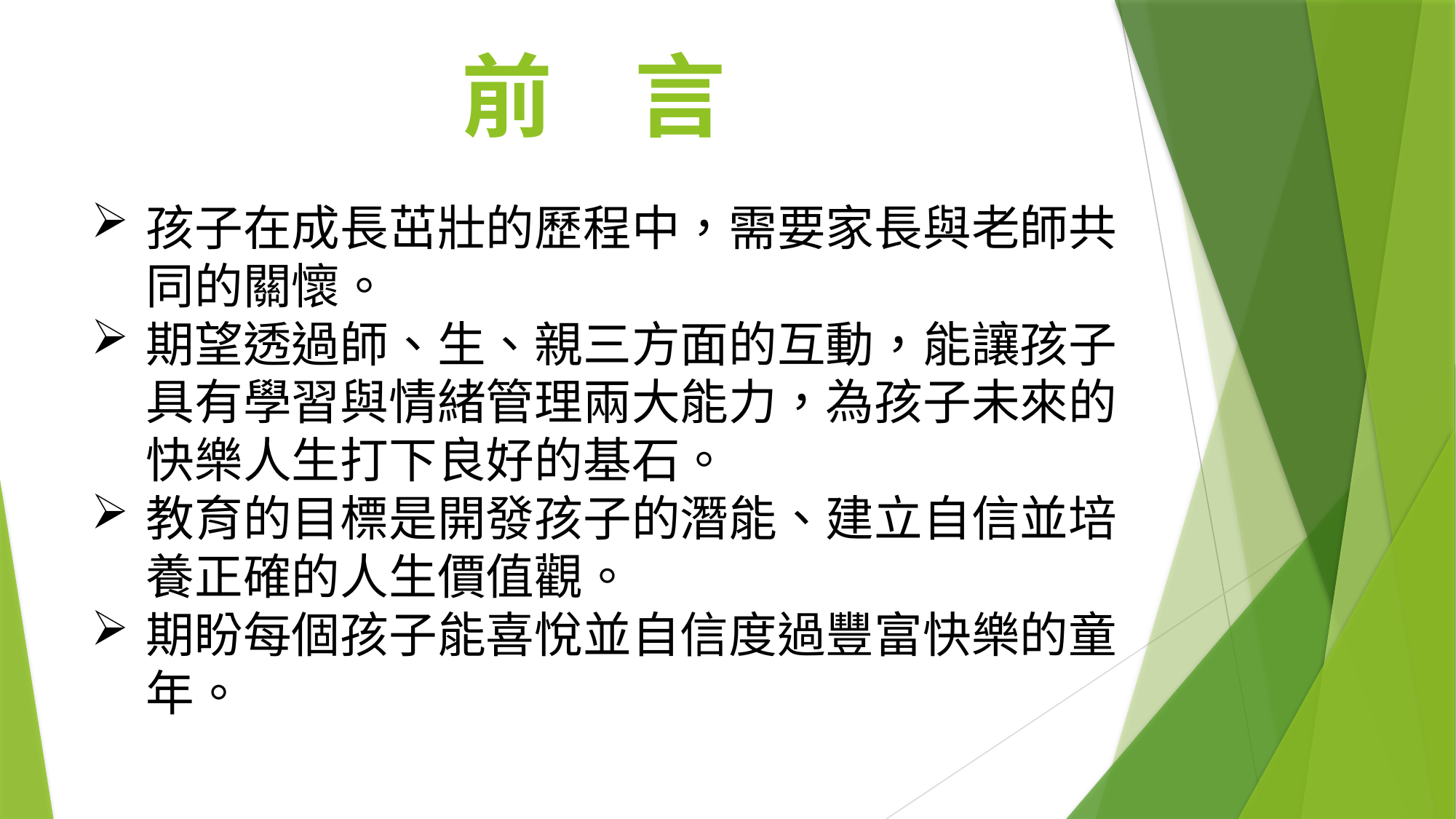

# 前    言

孩子在成長茁壯的歷程中，需要家長與老師共同的關懷。
期望透過師、生、親三方面的互動，能讓孩子具有學習與情緒管理兩大能力，為孩子未來的快樂人生打下良好的基石。
教育的目標是開發孩子的潛能、建立自信並培養正確的人生價值觀。
期盼每個孩子能喜悅並自信度過豐富快樂的童年。